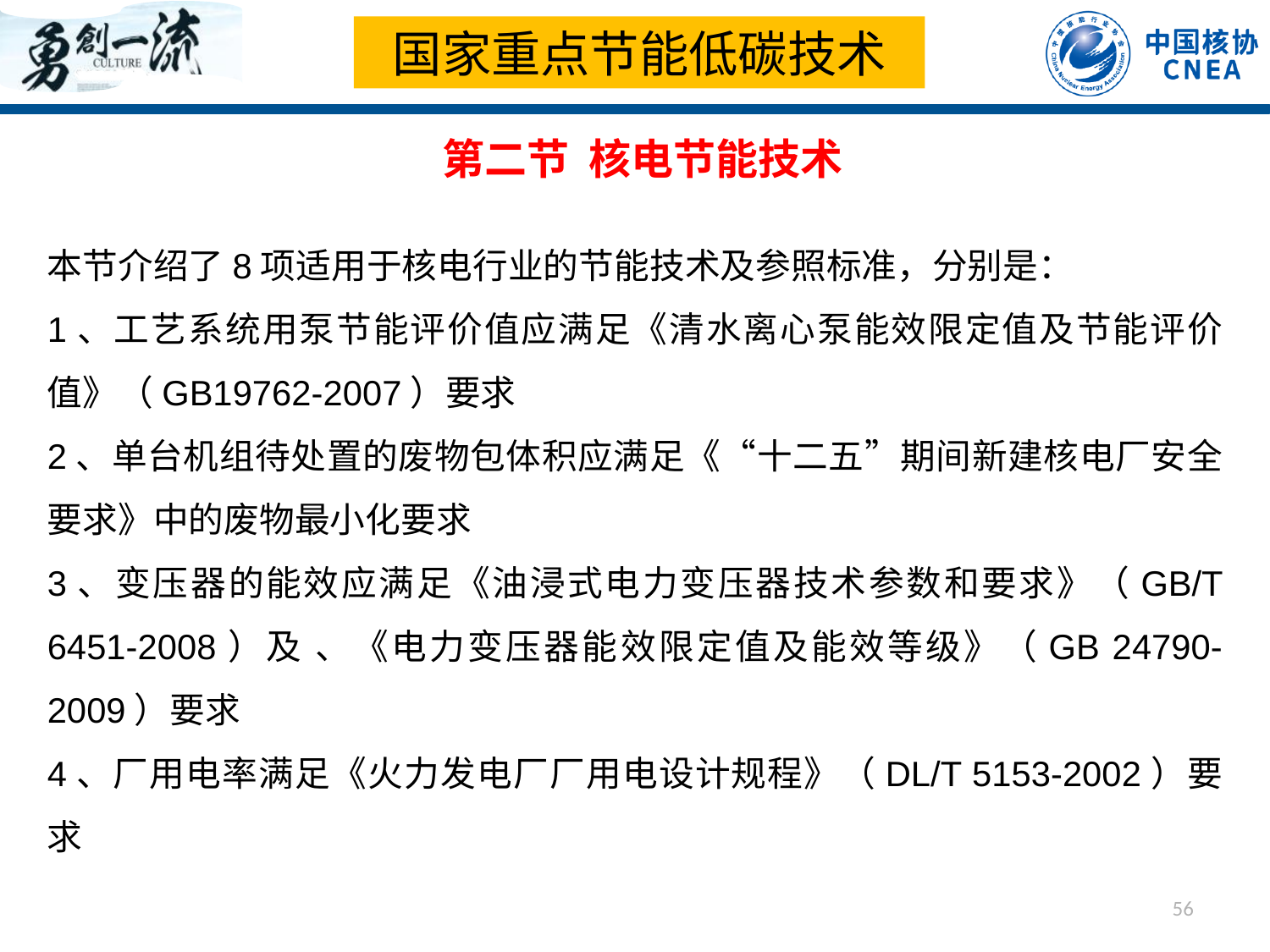

国家重点节能低碳技术
第二节  核电节能技术
本节介绍了8项适用于核电行业的节能技术及参照标准，分别是：
1、工艺系统用泵节能评价值应满足《清水离心泵能效限定值及节能评价值》（GB19762-2007）要求
2、单台机组待处置的废物包体积应满足《“十二五”期间新建核电厂安全要求》中的废物最小化要求
3、变压器的能效应满足《油浸式电力变压器技术参数和要求》（GB/T 6451-2008）及 、《电力变压器能效限定值及能效等级》（GB 24790-2009）要求
4、厂用电率满足《火力发电厂厂用电设计规程》（DL/T 5153-2002）要求
56